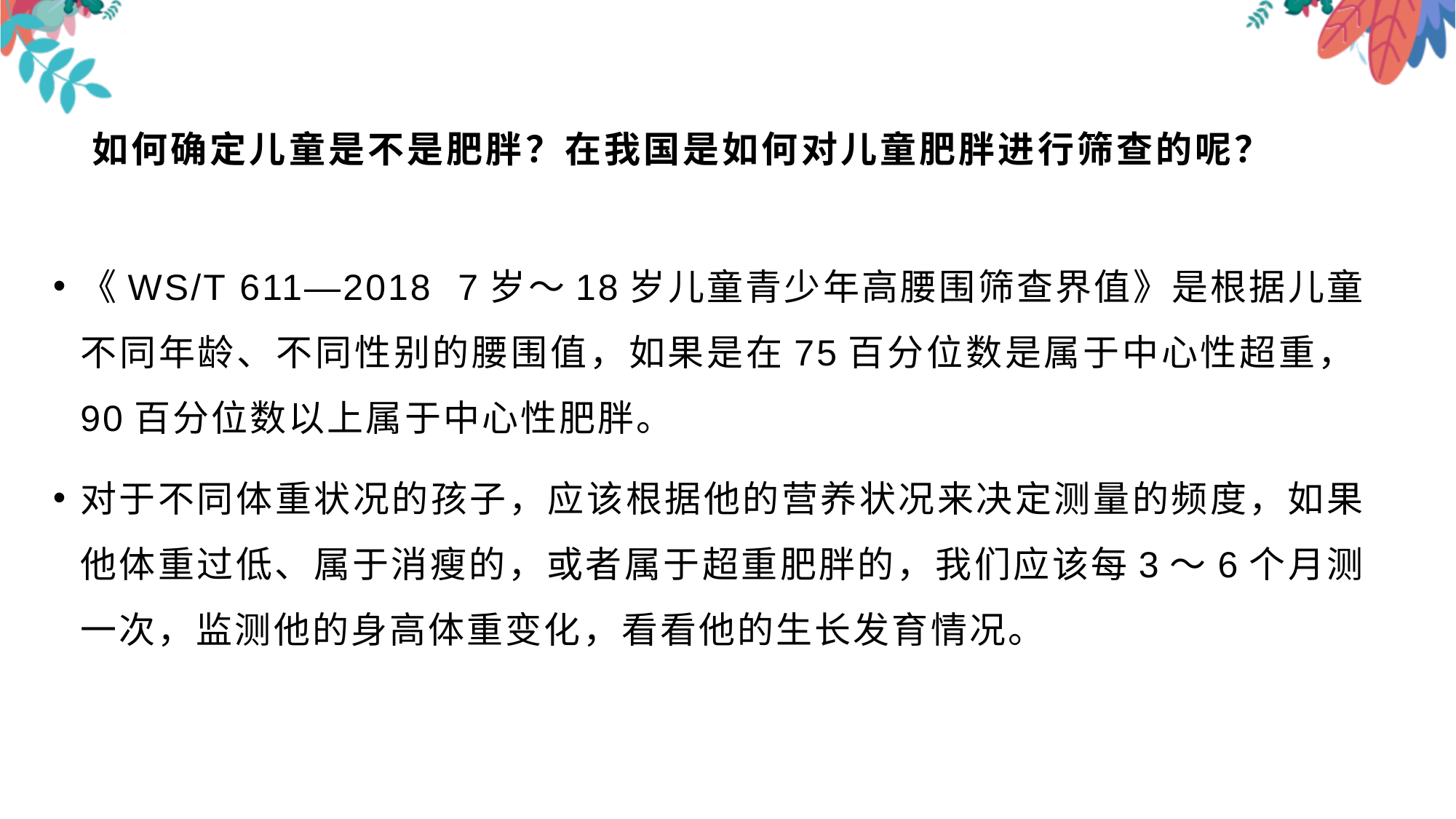

# 如何确定儿童是不是肥胖？在我国是如何对儿童肥胖进行筛查的呢？
《WS/T 611—2018  7岁～18岁儿童青少年高腰围筛查界值》是根据儿童不同年龄、不同性别的腰围值，如果是在75百分位数是属于中心性超重，90百分位数以上属于中心性肥胖。
对于不同体重状况的孩子，应该根据他的营养状况来决定测量的频度，如果他体重过低、属于消瘦的，或者属于超重肥胖的，我们应该每3～6个月测一次，监测他的身高体重变化，看看他的生长发育情况。